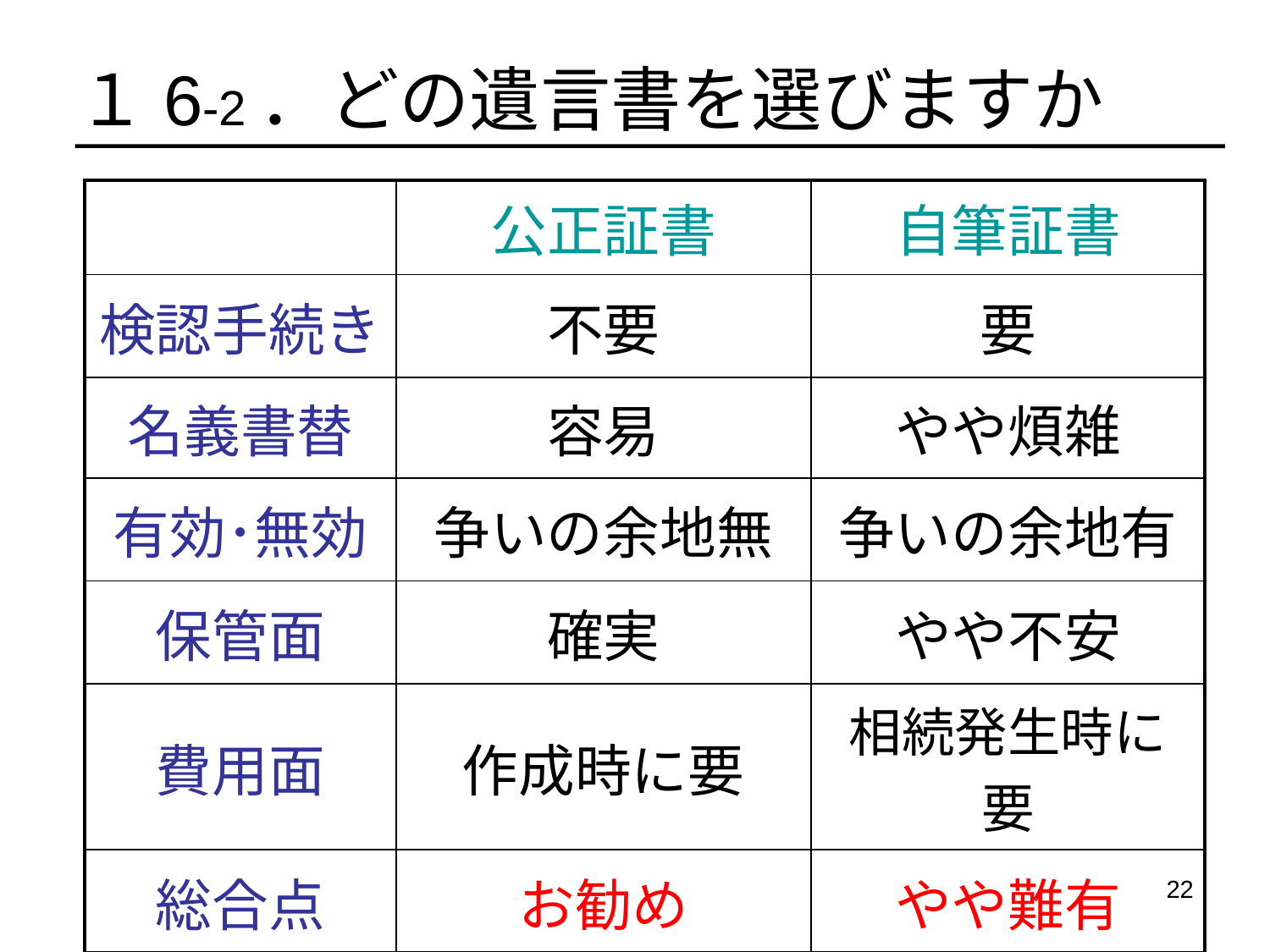

# １6‐2．どの遺言書を選びますか

|  | 公正証書 | 自筆証書 |
| --- | --- | --- |
| 検認手続き | 不要 | 要 |
| 名義書替 | 容易 | やや煩雑 |
| 有効･無効 | 争いの余地無 | 争いの余地有 |
| 保管面 | 確実 | やや不安 |
| 費用面 | 作成時に要 | 相続発生時に要 |
| 総合点 | お勧め | やや難有 |

22